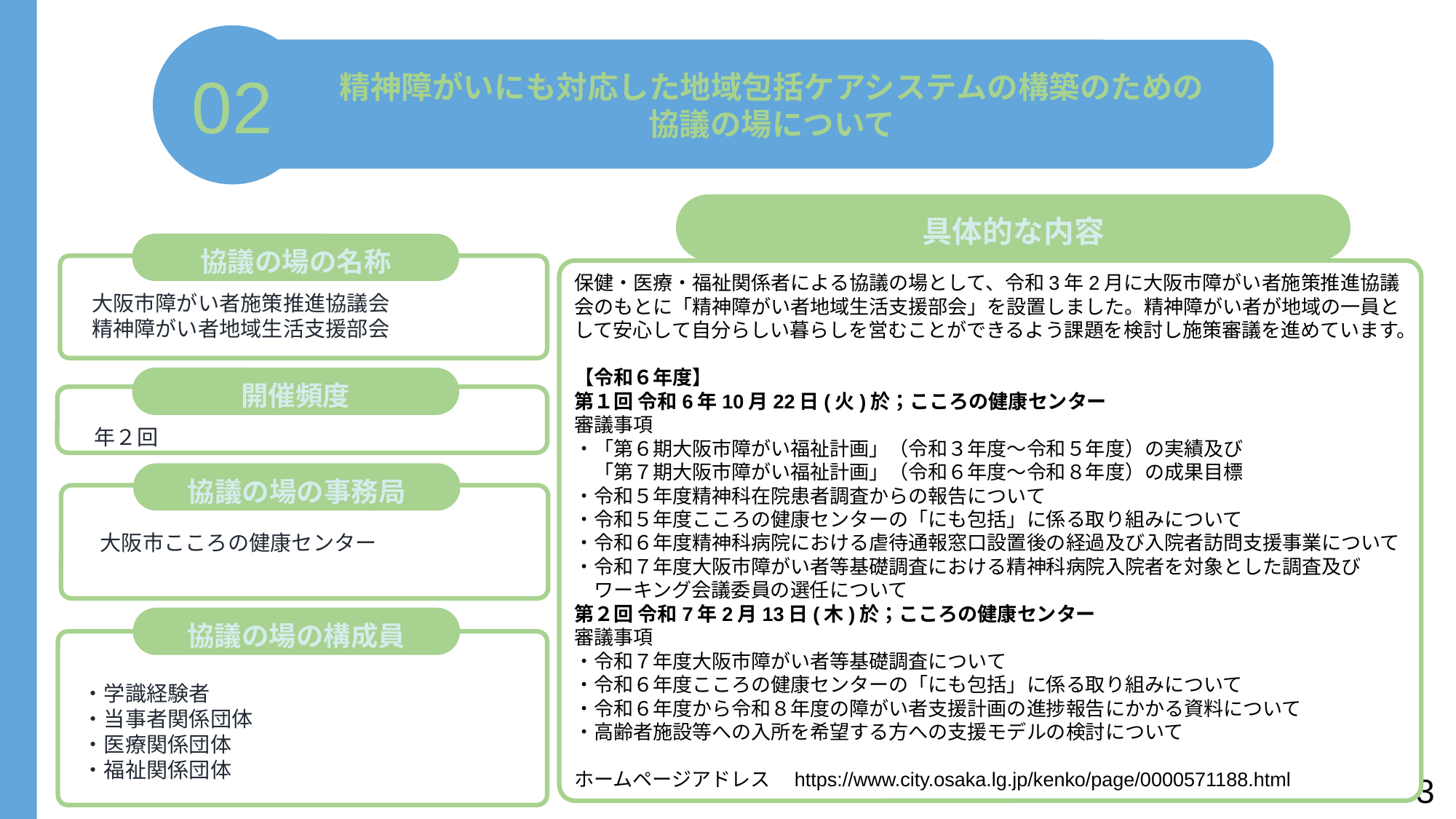

02

精神障がいにも対応した地域包括ケアシステムの構築のための
協議の場について
具体的な内容
協議の場の名称

保健・医療・福祉関係者による協議の場として、令和3年2月に大阪市障がい者施策推進協議会のもとに「精神障がい者地域生活支援部会」を設置しました。精神障がい者が地域の一員として安心して自分らしい暮らしを営むことができるよう課題を検討し施策審議を進めています。

【令和６年度】
第１回 令和6年10月22日(火)於；こころの健康センター
審議事項
・「第６期大阪市障がい福祉計画」（令和３年度～令和５年度）の実績及び
　「第７期大阪市障がい福祉計画」（令和６年度～令和８年度）の成果目標
・令和５年度精神科在院患者調査からの報告について
・令和５年度こころの健康センターの「にも包括」に係る取り組みについて
・令和６年度精神科病院における虐待通報窓口設置後の経過及び入院者訪問支援事業について
・令和７年度大阪市障がい者等基礎調査における精神科病院入院者を対象とした調査及び
　ワーキング会議委員の選任について
第２回 令和7年2月13日(木)於；こころの健康センター
審議事項
・令和７年度大阪市障がい者等基礎調査について
・令和６年度こころの健康センターの「にも包括」に係る取り組みについて
・令和６年度から令和８年度の障がい者支援計画の進捗報告にかかる資料について
・高齢者施設等への入所を希望する方への支援モデルの検討について

ホームページアドレス　https://www.city.osaka.lg.jp/kenko/page/0000571188.html
大阪市障がい者施策推進協議会
精神障がい者地域生活支援部会

開催頻度

年２回
協議の場の事務局

大阪市こころの健康センター
協議の場の構成員

・学識経験者
・当事者関係団体
・医療関係団体
・福祉関係団体